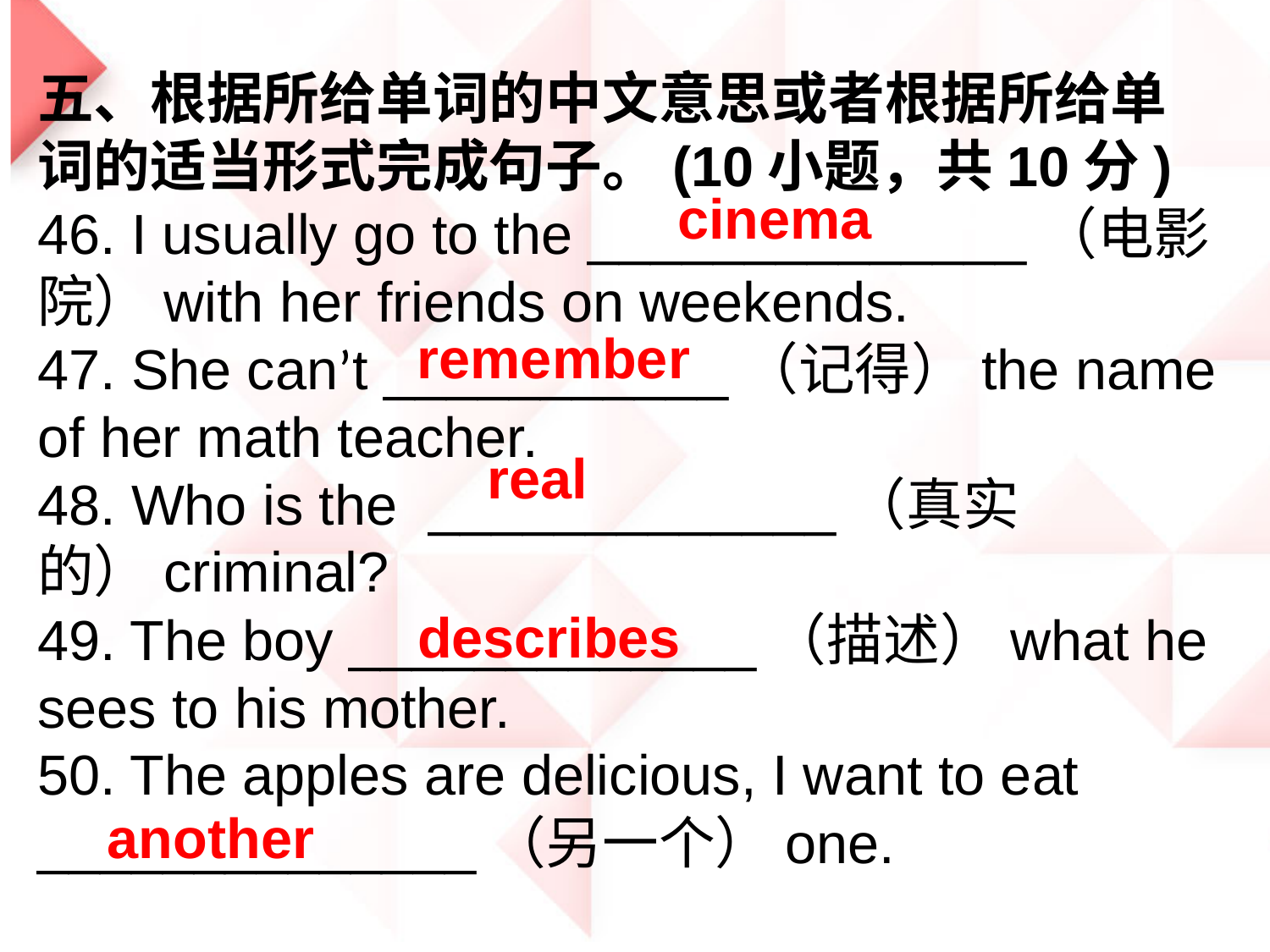

五、根据所给单词的中文意思或者根据所给单词的适当形式完成句子。(10小题，共10分)
46. I usually go to the ______________（电影院）with her friends on weekends.
47. She can’t ___________（记得）the name of her math teacher.
48. Who is the  _____________（真实的）criminal?
49. The boy _____________（描述）what he sees to his mother.
50. The apples are delicious, I want to eat  ______________（另一个）one.
cinema
remember
real
describes
another